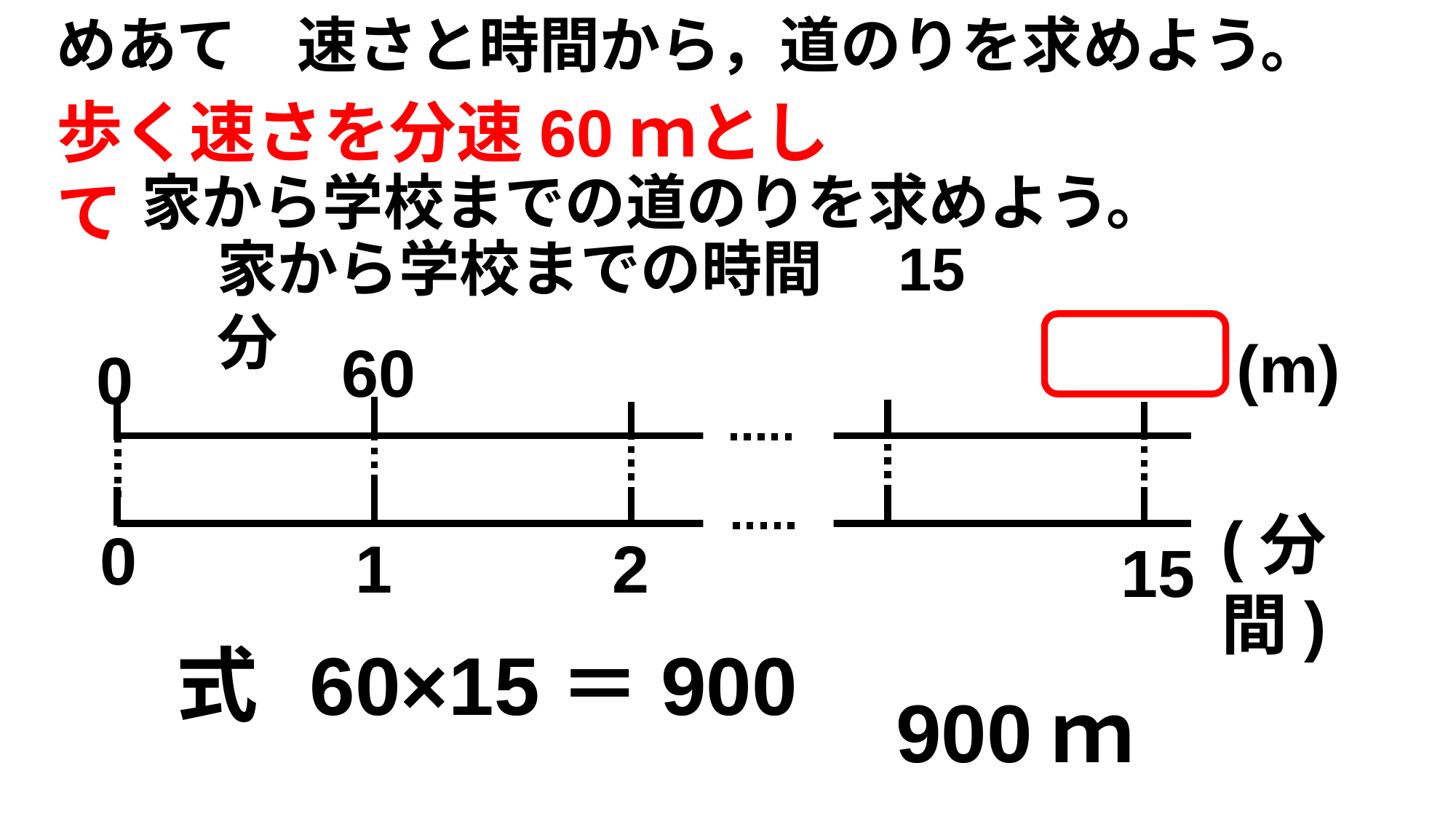

めあて　速さと時間から，道のりを求めよう。
歩く速さを分速60ｍとして
家から学校までの道のりを求めよう。
家から学校までの時間　15分

(m)
60
0

(分間)
0
1
2
15
60×15＝900
式
900ｍ